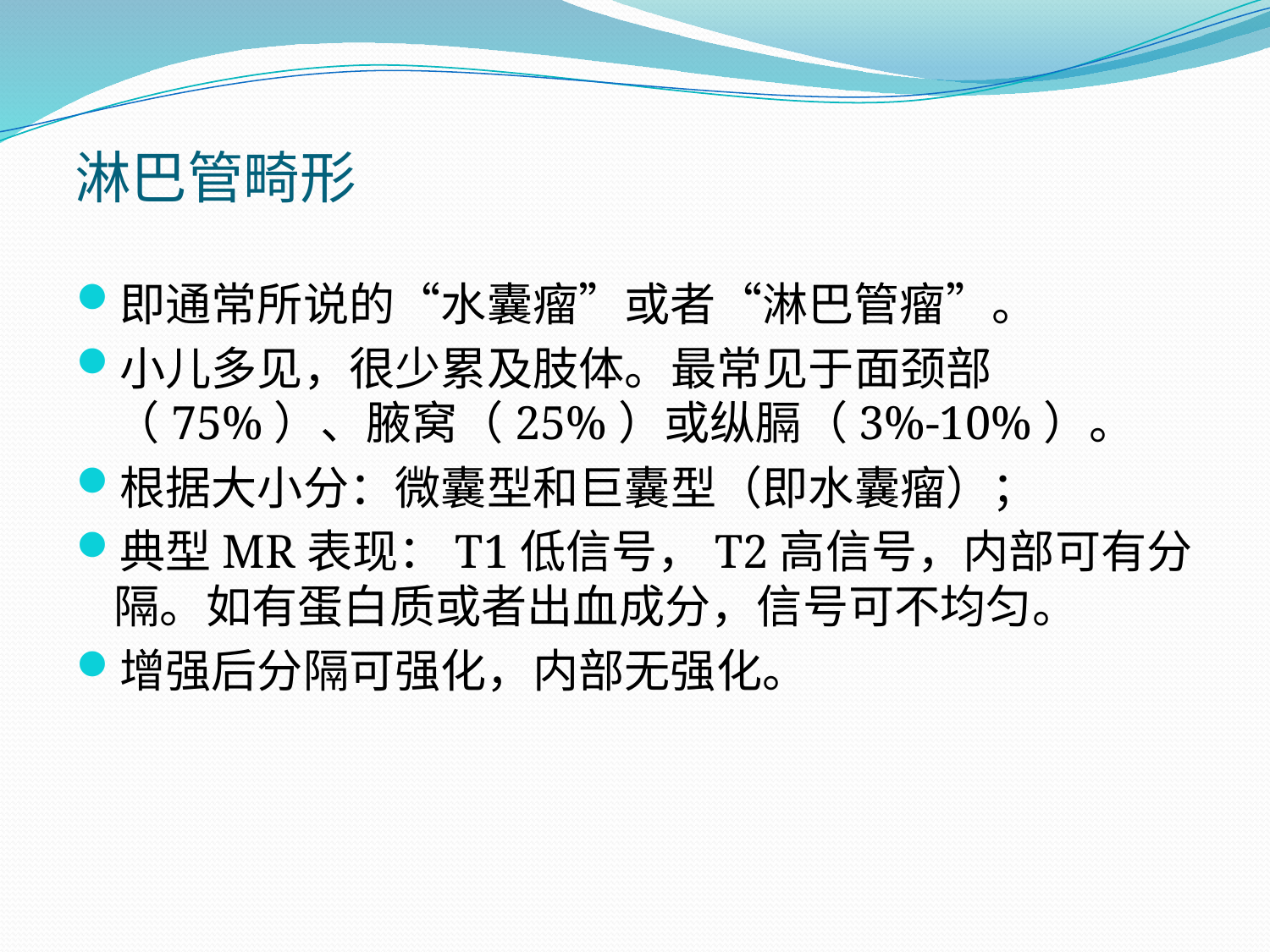

# 淋巴管畸形
即通常所说的“水囊瘤”或者“淋巴管瘤”。
小儿多见，很少累及肢体。最常见于面颈部（75%）、腋窝（25%）或纵膈（3%-10%）。
根据大小分：微囊型和巨囊型（即水囊瘤）；
典型MR表现：T1低信号，T2高信号，内部可有分隔。如有蛋白质或者出血成分，信号可不均匀。
增强后分隔可强化，内部无强化。